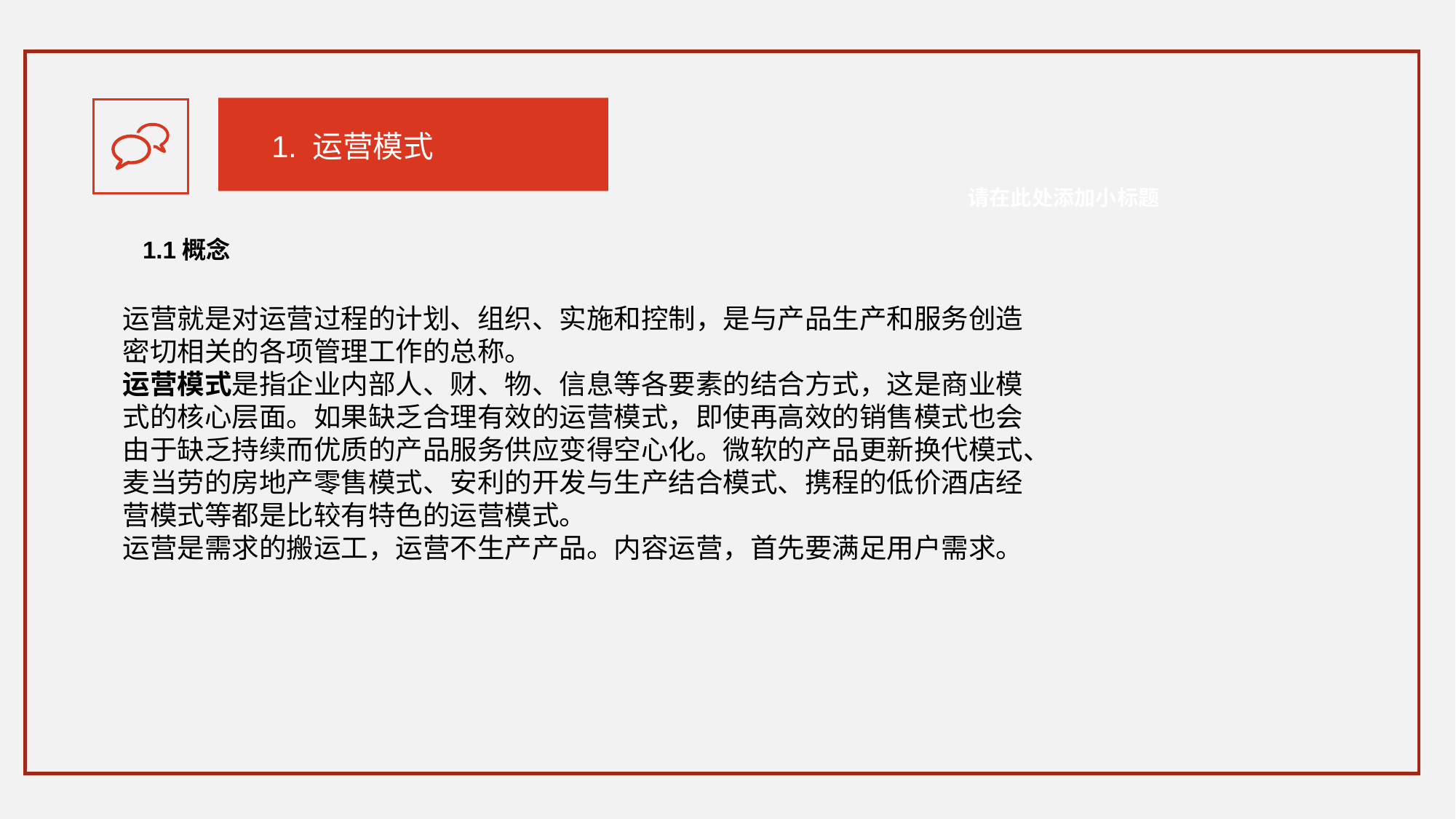

1. 运营模式

请在此处添加小标题
1.1概念
运营就是对运营过程的计划、组织、实施和控制，是与产品生产和服务创造密切相关的各项管理工作的总称。
运营模式是指企业内部人、财、物、信息等各要素的结合方式，这是商业模式的核心层面。如果缺乏合理有效的运营模式，即使再高效的销售模式也会由于缺乏持续而优质的产品服务供应变得空心化。微软的产品更新换代模式、麦当劳的房地产零售模式、安利的开发与生产结合模式、携程的低价酒店经营模式等都是比较有特色的运营模式。
运营是需求的搬运工，运营不生产产品。内容运营，首先要满足用户需求。